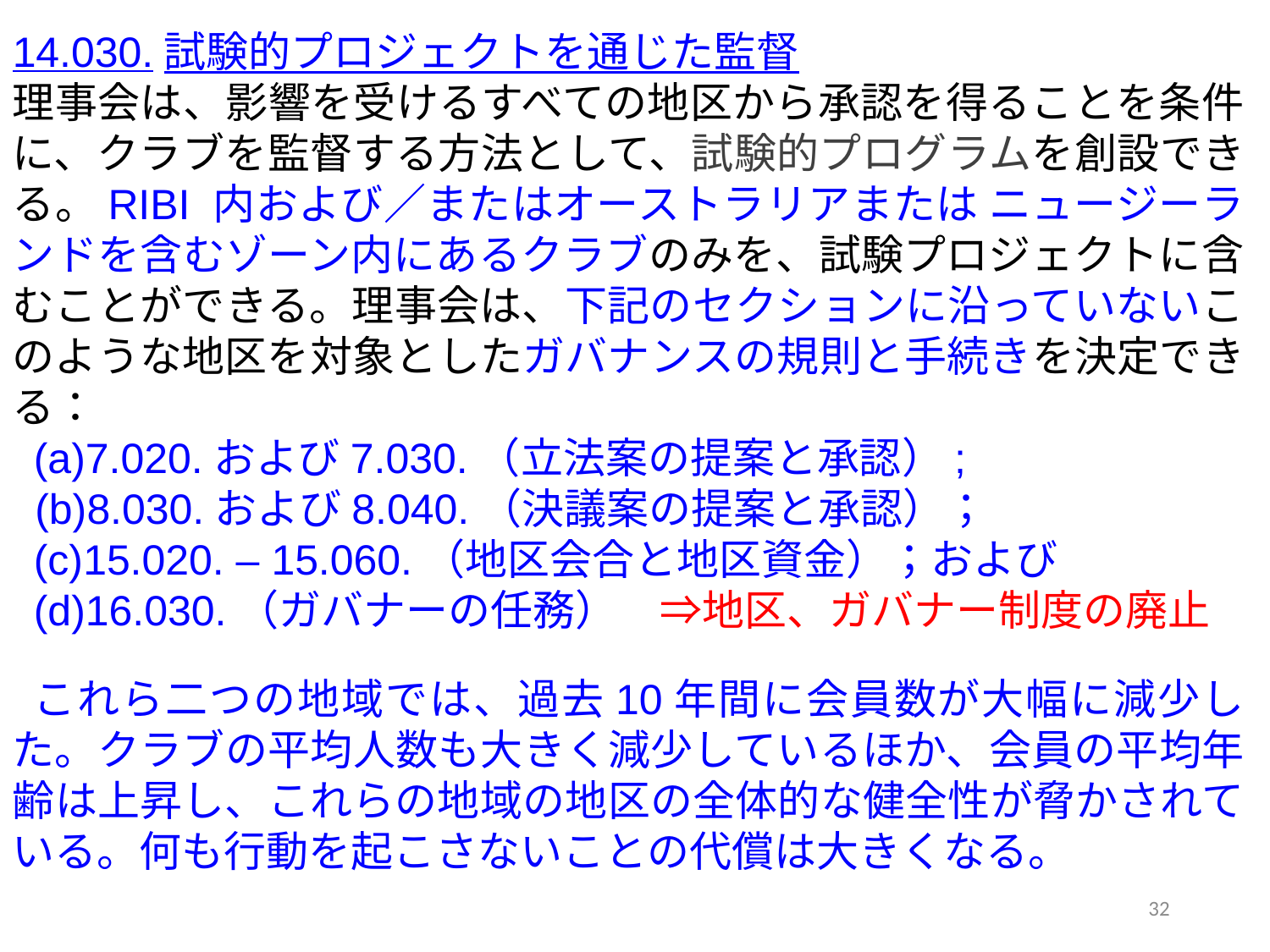

14.030.試験的プロジェクトを通じた監督
理事会は、影響を受けるすべての地区から承認を得ることを条件に、クラブを監督する方法として、試験的プログラムを創設できる。RIBI 内および／またはオーストラリアまたは ニュージーランドを含むゾーン内にあるクラブのみを、試験プロジェクトに含むことができる。理事会は、下記のセクションに沿っていないこのような地区を対象としたガバナンスの規則と手続きを決定できる：
(a)7.020.および7.030.（立法案の提案と承認）;
 (b)8.030.および8.040.（決議案の提案と承認）；
(c)15.020. – 15.060.（地区会合と地区資金）；および
(d)16.030.（ガバナーの任務）　⇒地区、ガバナー制度の廃止

これら二つの地域では、過去10年間に会員数が大幅に減少した。クラブの平均人数も大きく減少しているほか、会員の平均年齢は上昇し、これらの地域の地区の全体的な健全性が脅かされている。何も行動を起こさないことの代償は大きくなる。
32